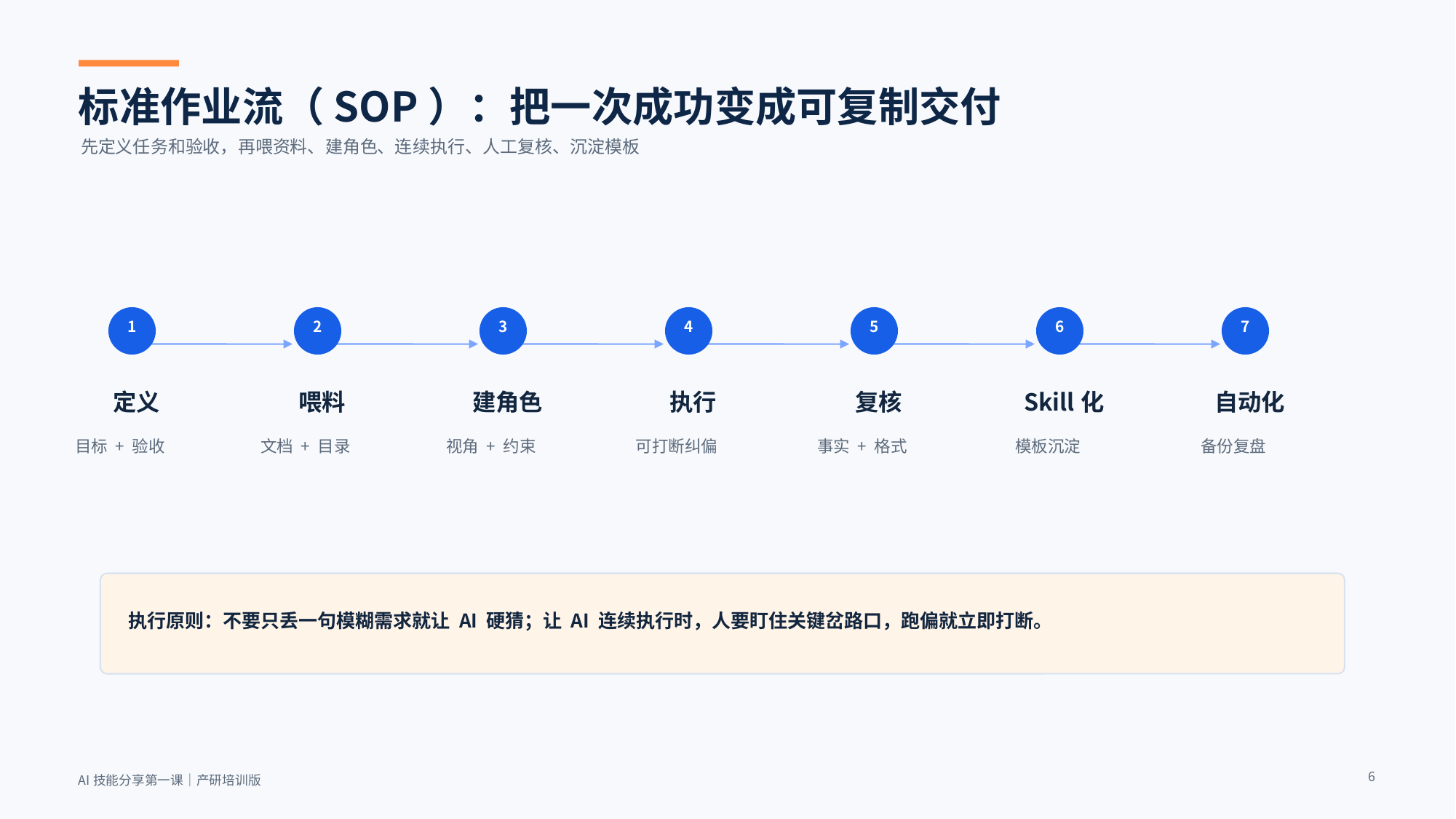

标准作业流（SOP）：把一次成功变成可复制交付
先定义任务和验收，再喂资料、建角色、连续执行、人工复核、沉淀模板

1
2
3
4
5
6
7

定义
喂料
建角色
执行
复核
Skill化
自动化
目标 + 验收
文档 + 目录
视角 + 约束
可打断纠偏
事实 + 格式
模板沉淀
备份复盘

执行原则：不要只丢一句模糊需求就让 AI 硬猜；让 AI 连续执行时，人要盯住关键岔路口，跑偏就立即打断。
6
AI技能分享第一课｜产研培训版